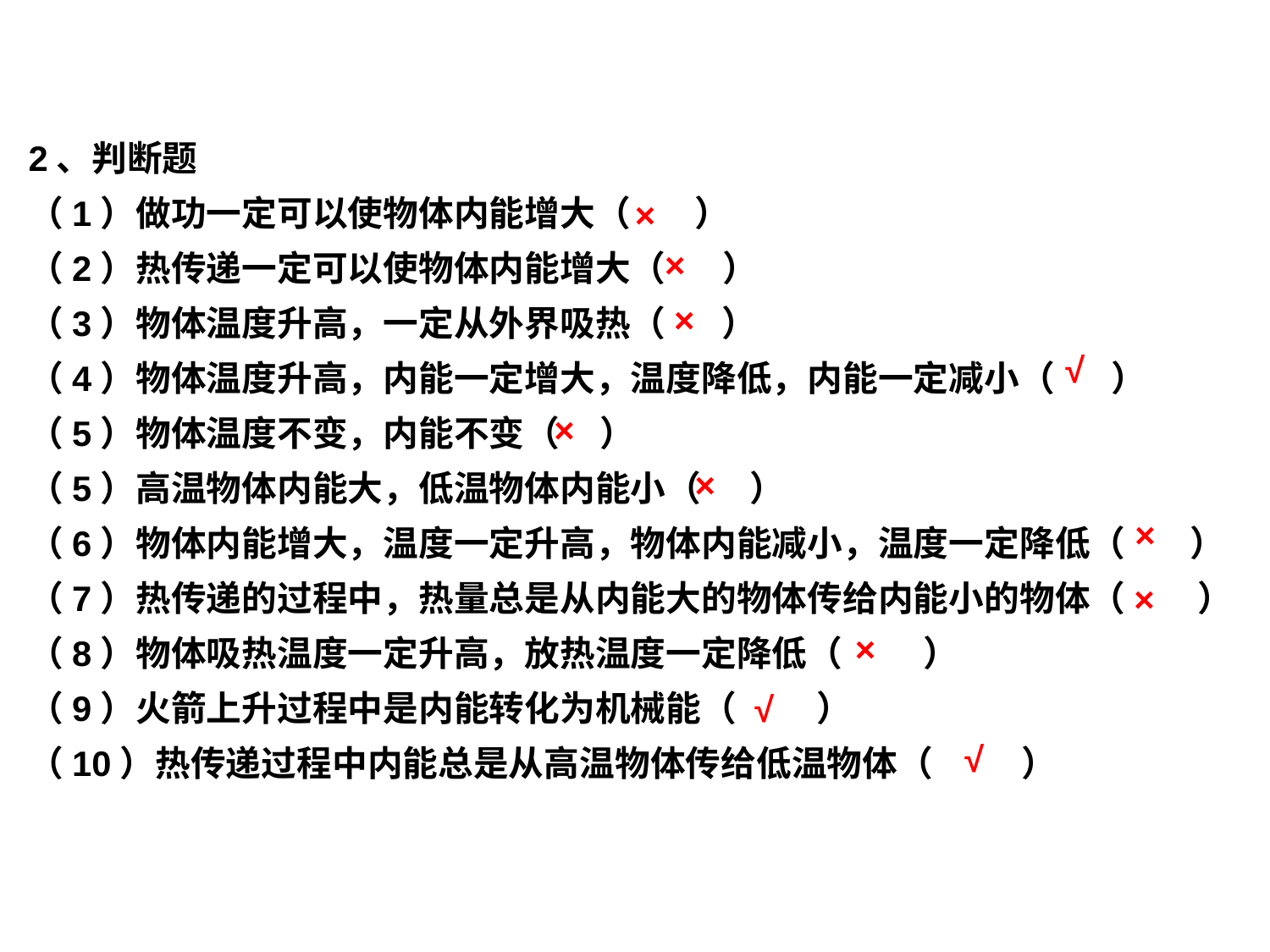

2、判断题
（1）做功一定可以使物体内能增大（        ）
（2）热传递一定可以使物体内能增大（       ）
（3）物体温度升高，一定从外界吸热（       ）
（4）物体温度升高，内能一定增大，温度降低，内能一定减小（       ）
（5）物体温度不变，内能不变（     ）
（5）高温物体内能大，低温物体内能小（      ）
（6）物体内能增大，温度一定升高，物体内能减小，温度一定降低（        ）
（7）热传递的过程中，热量总是从内能大的物体传给内能小的物体（         ）
（8）物体吸热温度一定升高，放热温度一定降低（          ）
（9）火箭上升过程中是内能转化为机械能（          ）
（10）热传递过程中内能总是从高温物体传给低温物体（           ）
×
×
×
√
×
×
×
×
×
√
√